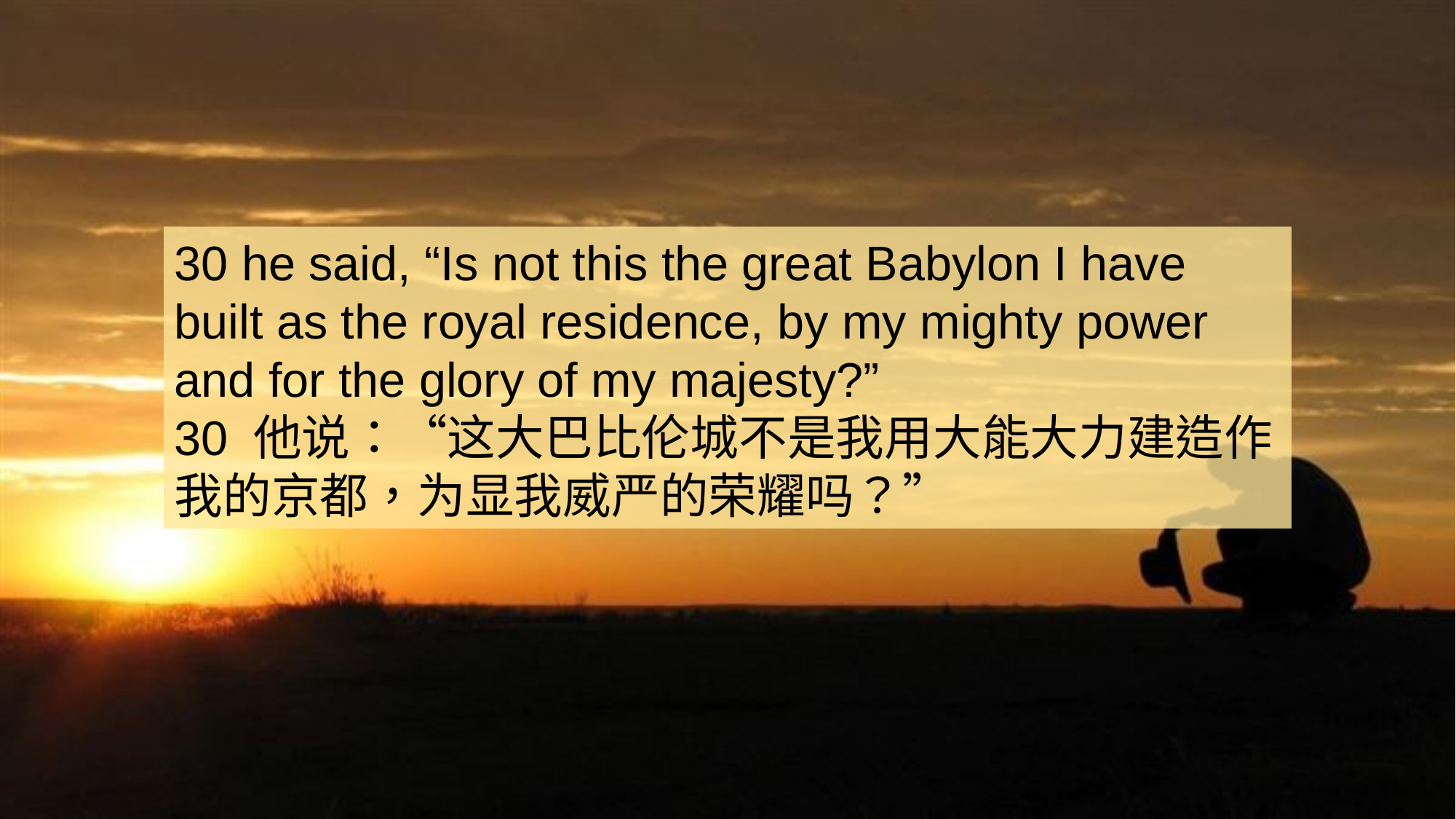

30 he said, “Is not this the great Babylon I have built as the royal residence, by my mighty power and for the glory of my majesty?”
30 他说：“这大巴比伦城不是我用大能大力建造作我的京都，为显我威严的荣耀吗？”